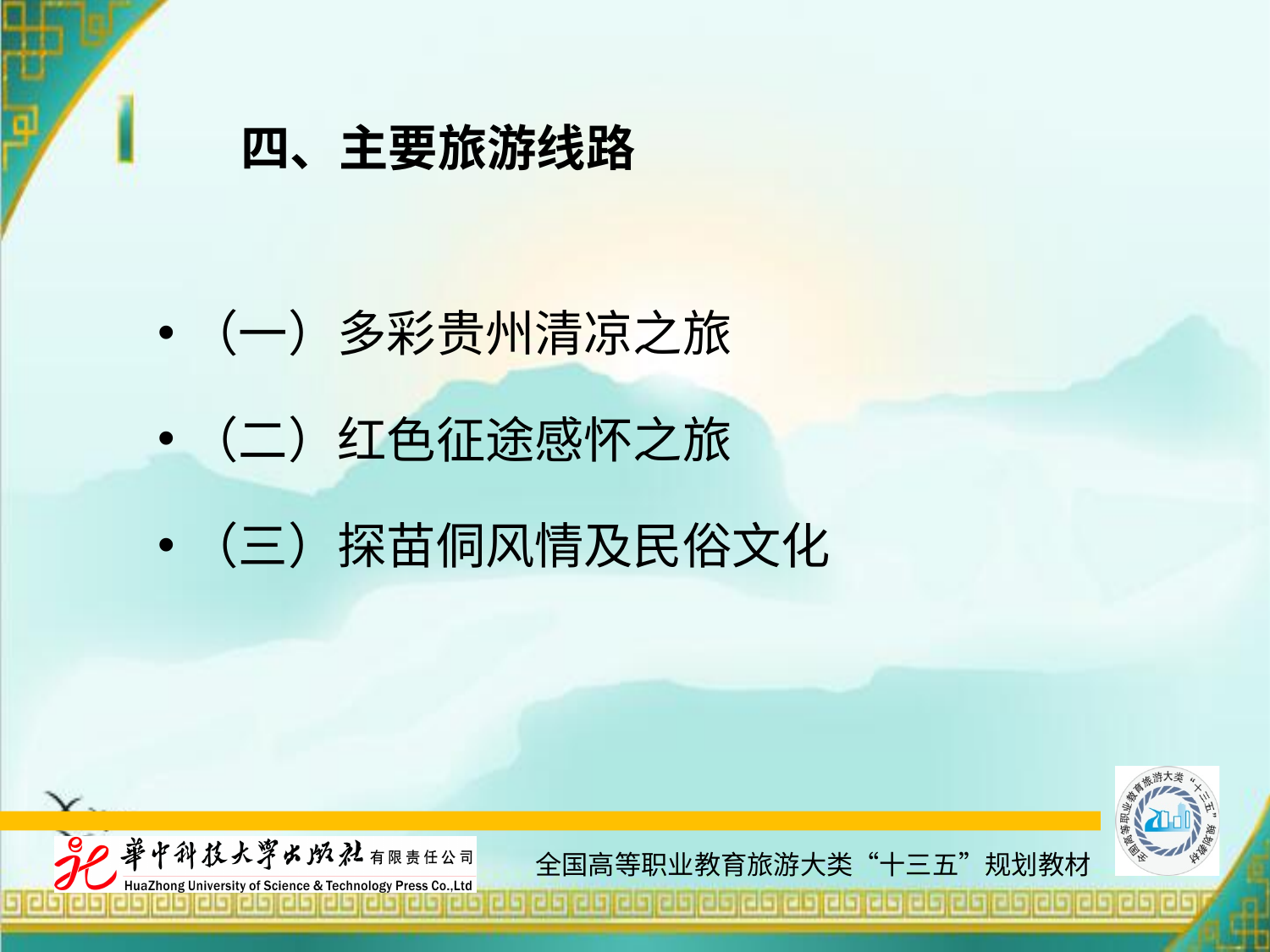

# 四、主要旅游线路
（一）多彩贵州清凉之旅
（二）红色征途感怀之旅
（三）探苗侗风情及民俗文化